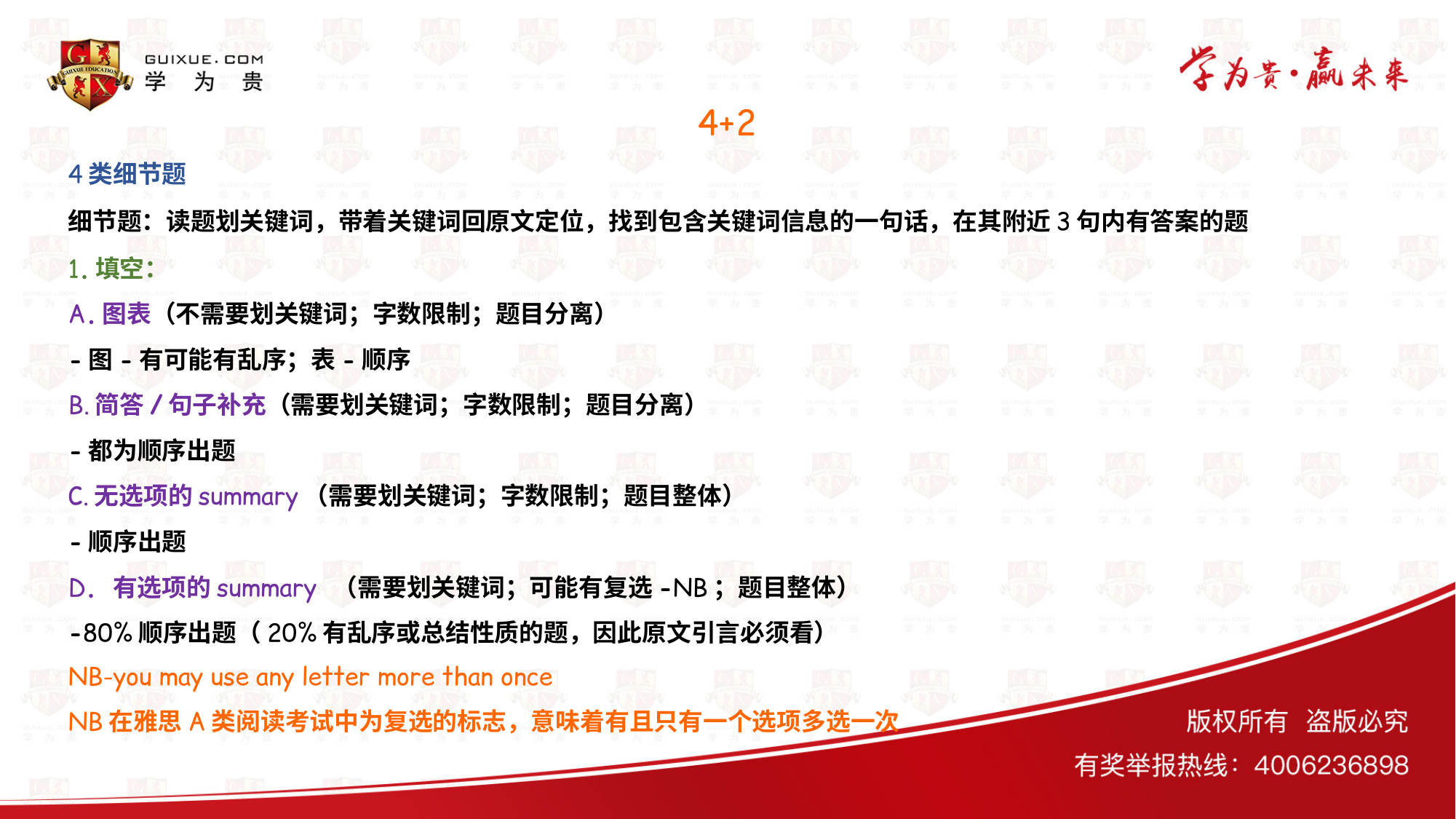

# 4+2
4类细节题
细节题：读题划关键词，带着关键词回原文定位，找到包含关键词信息的一句话，在其附近3句内有答案的题
1.填空：
A.图表（不需要划关键词；字数限制；题目分离）
-图-有可能有乱序；表-顺序
B.简答/句子补充（需要划关键词；字数限制；题目分离）
-都为顺序出题
C.无选项的summary（需要划关键词；字数限制；题目整体）
-顺序出题
D. 有选项的summary （需要划关键词；可能有复选-NB；题目整体）
-80%顺序出题（20%有乱序或总结性质的题，因此原文引言必须看）
NB-you may use any letter more than once
NB在雅思A类阅读考试中为复选的标志，意味着有且只有一个选项多选一次